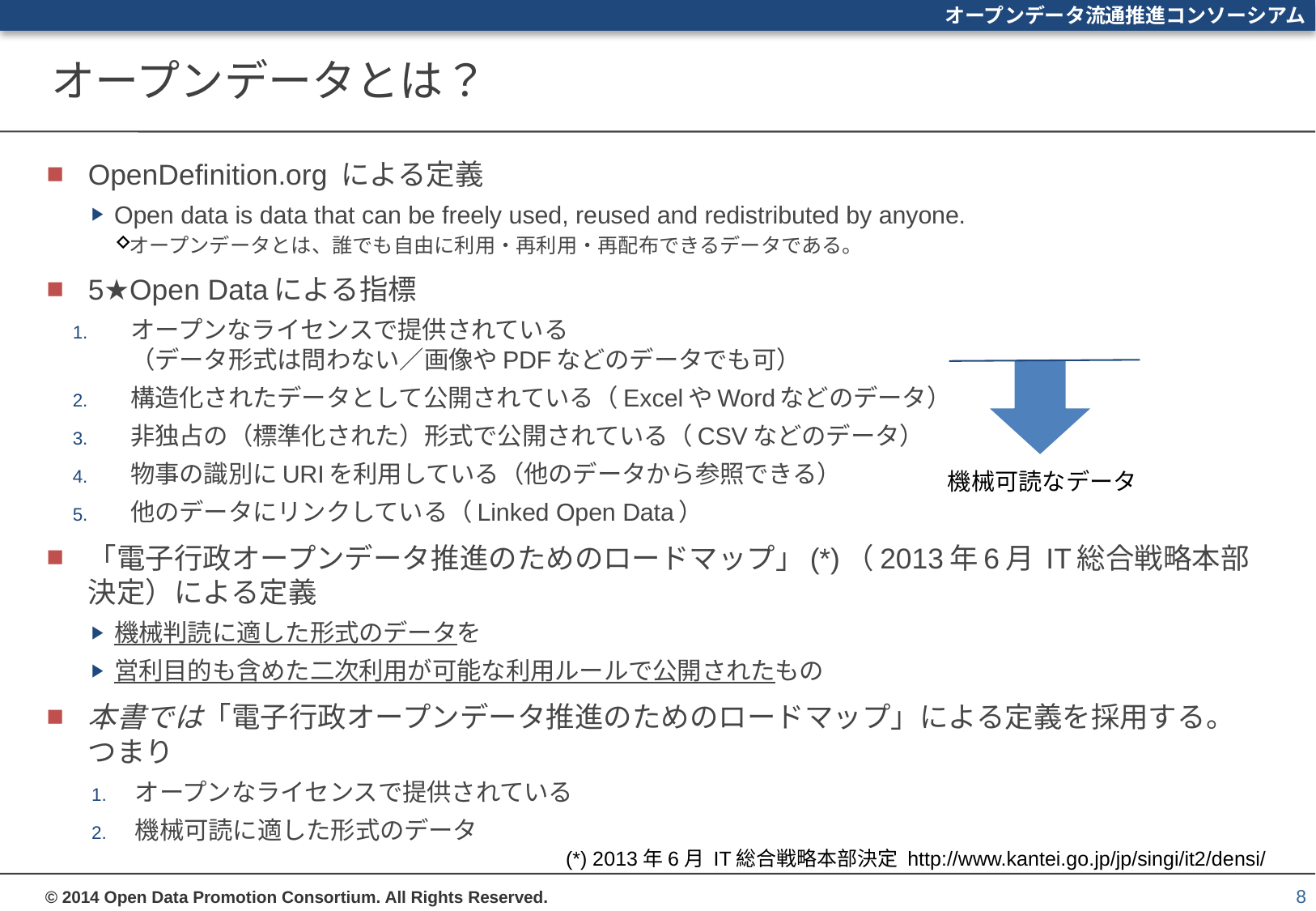

# オープンデータとは？
OpenDefinition.org による定義
Open data is data that can be freely used, reused and redistributed by anyone.
オープンデータとは、誰でも自由に利用・再利用・再配布できるデータである。
5★Open Dataによる指標
オープンなライセンスで提供されている
（データ形式は問わない／画像やPDFなどのデータでも可）
構造化されたデータとして公開されている（ExcelやWordなどのデータ）
非独占の（標準化された）形式で公開されている（CSVなどのデータ）
物事の識別にURIを利用している（他のデータから参照できる）
他のデータにリンクしている（Linked Open Data）
「電子行政オープンデータ推進のためのロードマップ」(*)（2013年6月 IT総合戦略本部決定）による定義
機械判読に適した形式のデータを
営利目的も含めた二次利用が可能な利用ルールで公開されたもの
本書では「電子行政オープンデータ推進のためのロードマップ」による定義を採用する。つまり
オープンなライセンスで提供されている
機械可読に適した形式のデータ

機械可読なデータ

(*) 2013年6月 IT総合戦略本部決定 http://www.kantei.go.jp/jp/singi/it2/densi/
8